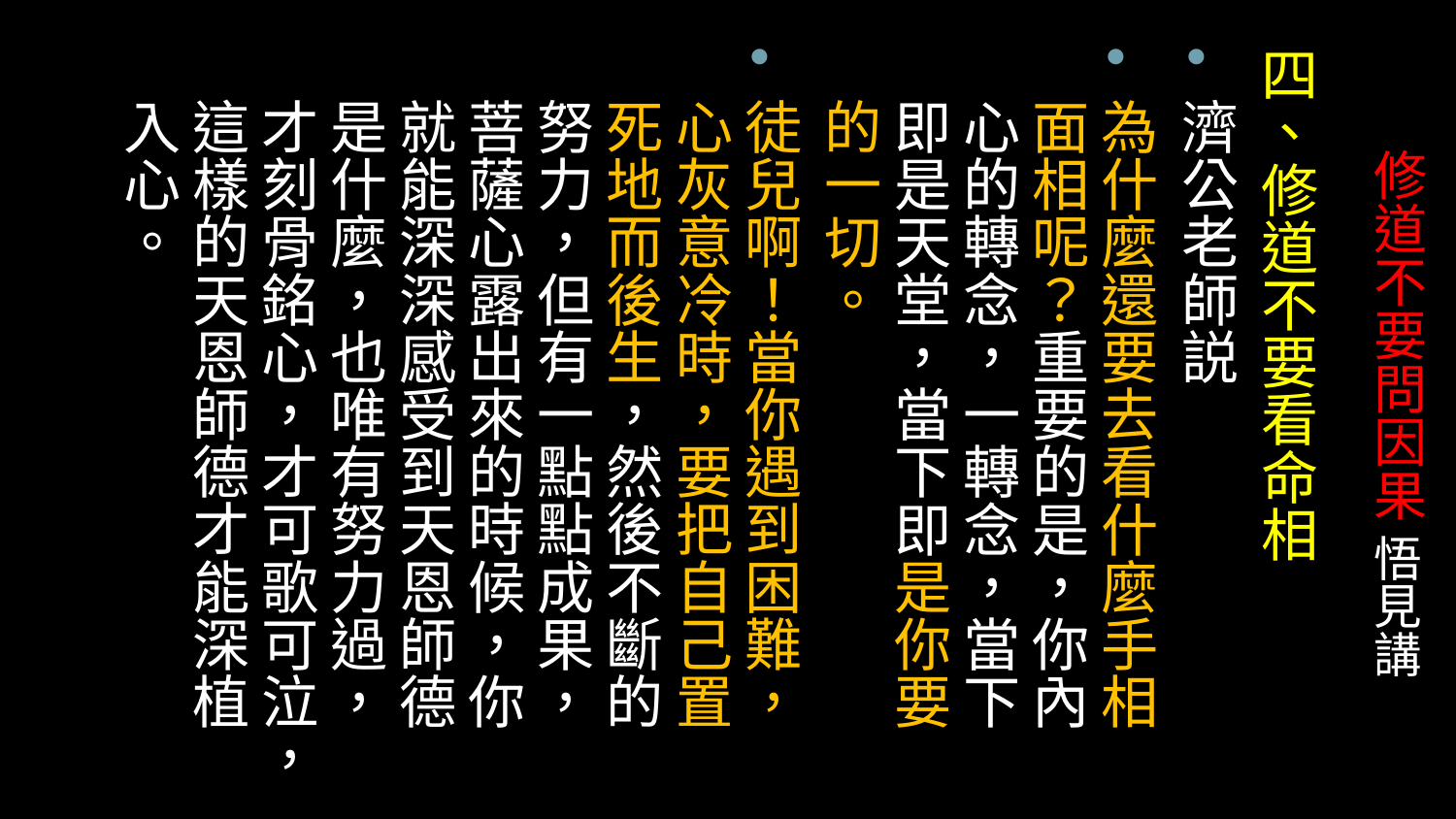

四、修道不要看命相
濟公老師説
為什麼還要去看什麼手相面相呢？重要的是，你內心的轉念，一轉念，當下即是天堂，當下即是你要的一切。
徒兒啊！當你遇到困難，心灰意冷時，要把自己置死地而後生，然後不斷的努力，但有一點點成果，菩薩心露出來的時候，你就能深深感受到天恩師德是什麼，也唯有努力過，才刻骨銘心，才可歌可泣，這樣的天恩師德才能深植入心。

# 修道不要問因果 悟見講